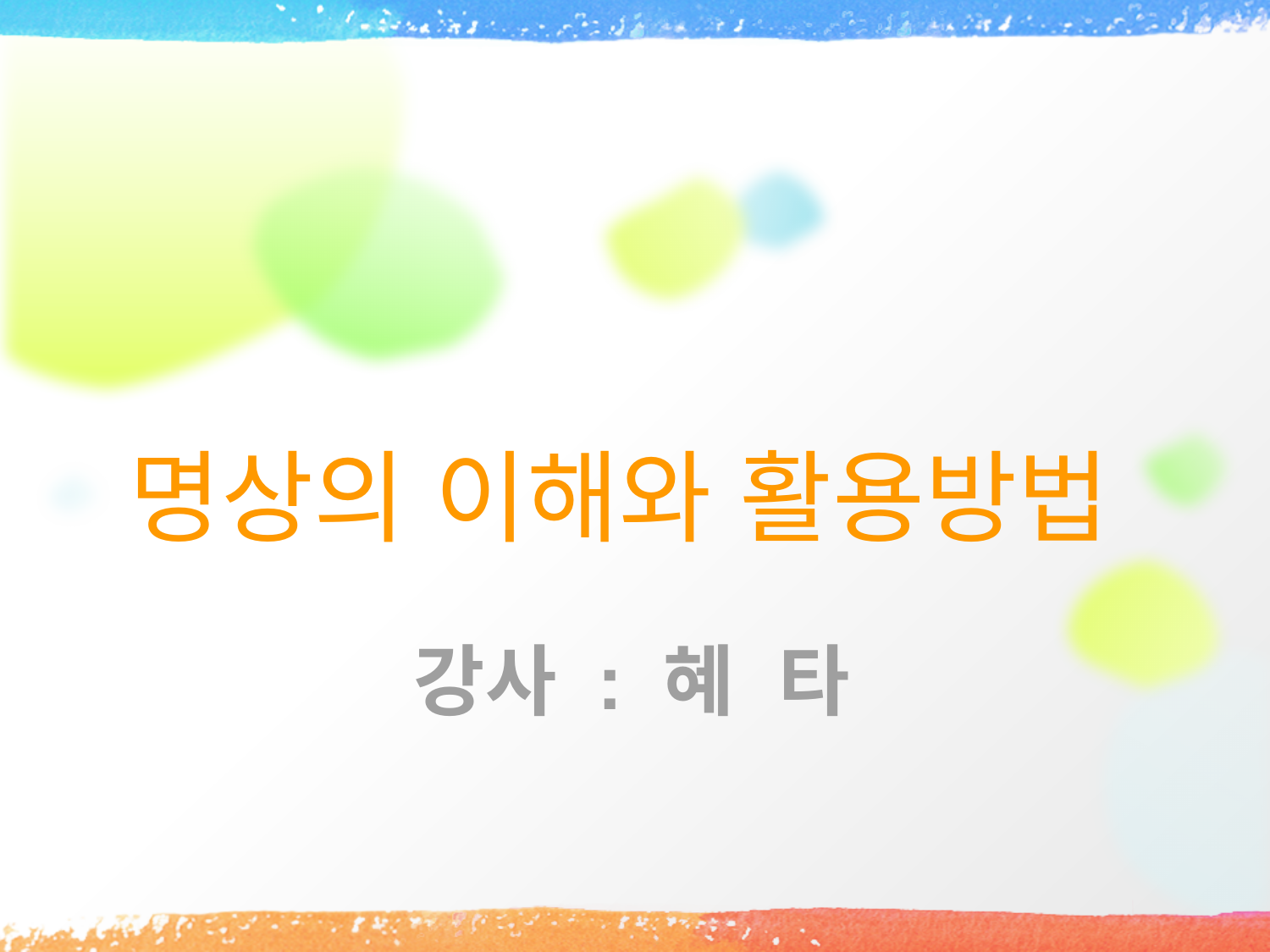

# 명상의 이해와 활용방법
강사 : 혜  타